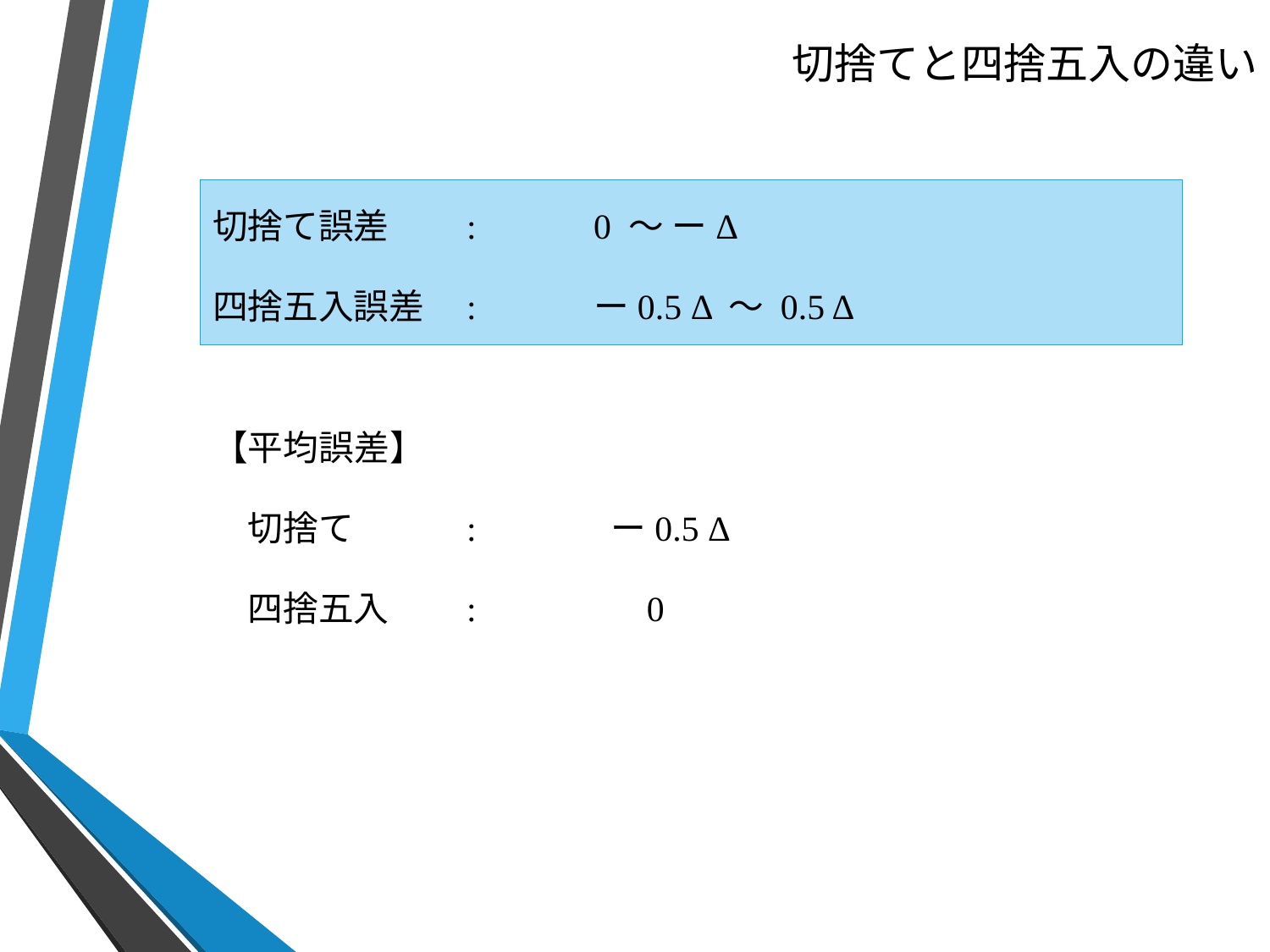

# 切捨てと四捨五入の違い
切捨て誤差	:	0 ～ ーΔ
四捨五入誤差	:	ー0.5 Δ ～ 0.5 Δ
【平均誤差】
　切捨て	:	 ー0.5 Δ
　四捨五入	:	      0